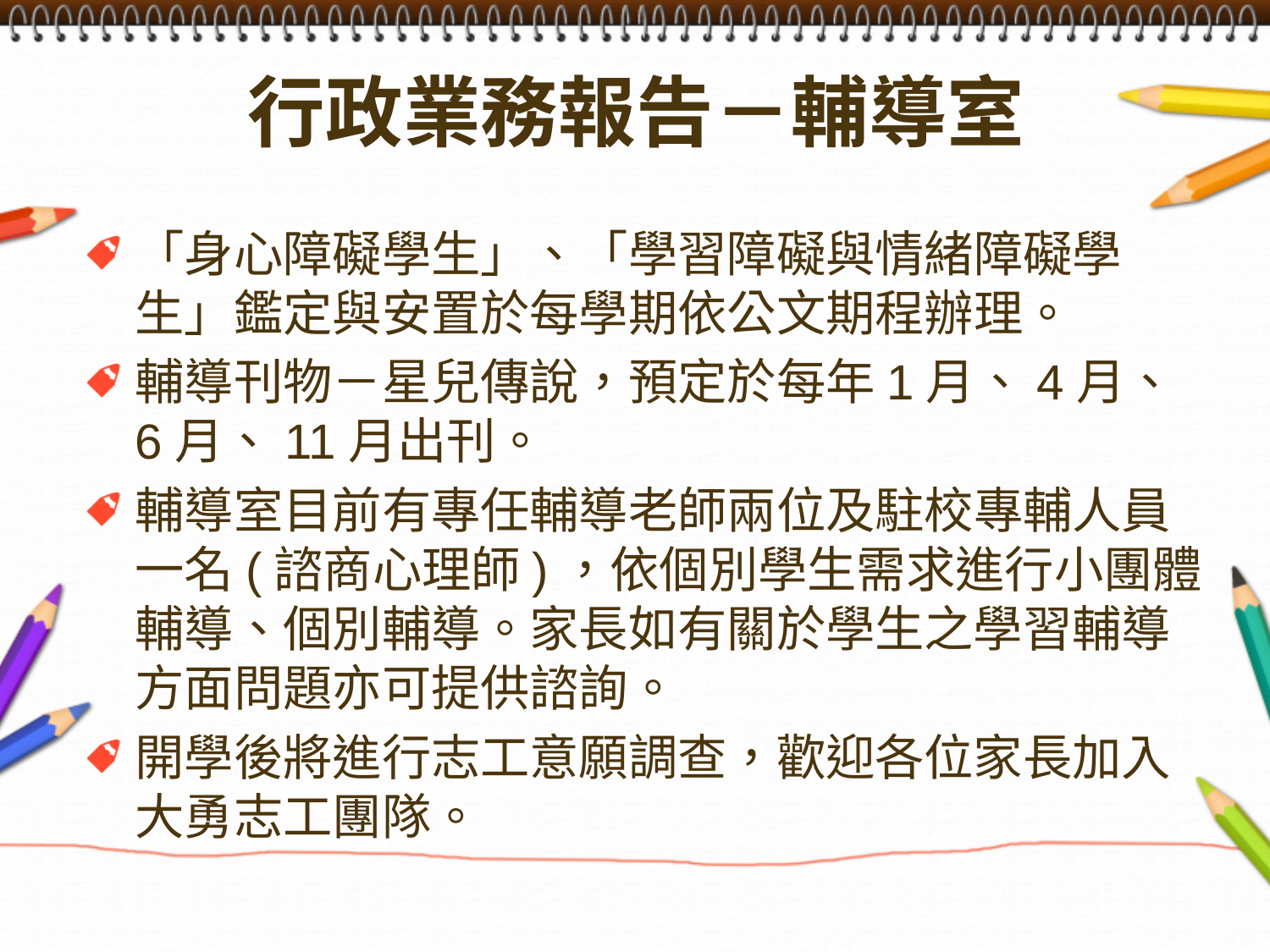

# 行政業務報告－輔導室
「身心障礙學生」、「學習障礙與情緒障礙學生」鑑定與安置於每學期依公文期程辦理。
輔導刊物－星兒傳說，預定於每年1月、4月、6月、11月出刊。
輔導室目前有專任輔導老師兩位及駐校專輔人員一名(諮商心理師)，依個別學生需求進行小團體輔導、個別輔導。家長如有關於學生之學習輔導方面問題亦可提供諮詢。
開學後將進行志工意願調查，歡迎各位家長加入大勇志工團隊。